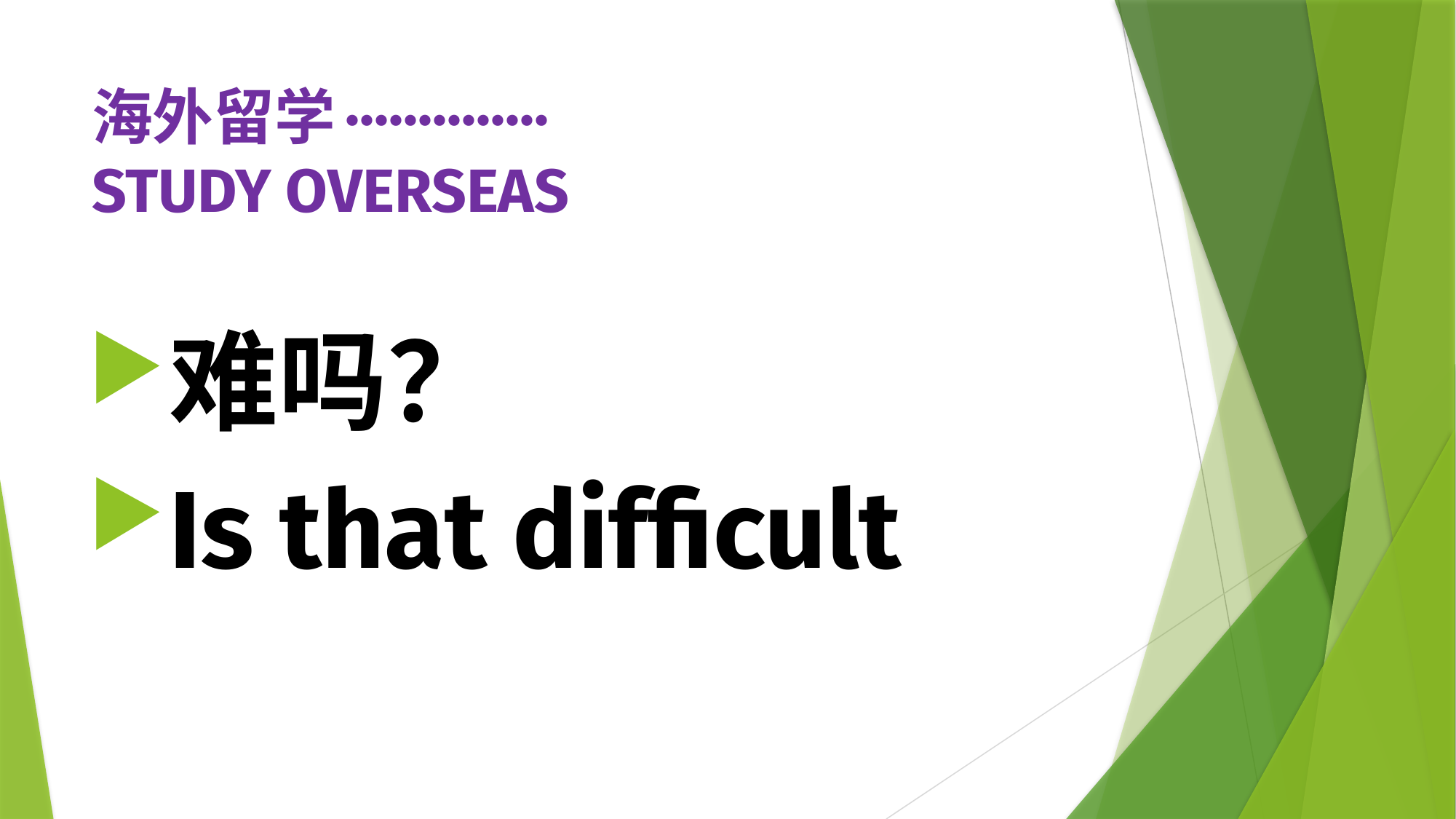

# 海外留学·············· STUDY OVERSEAS
难吗？
Is that difficult